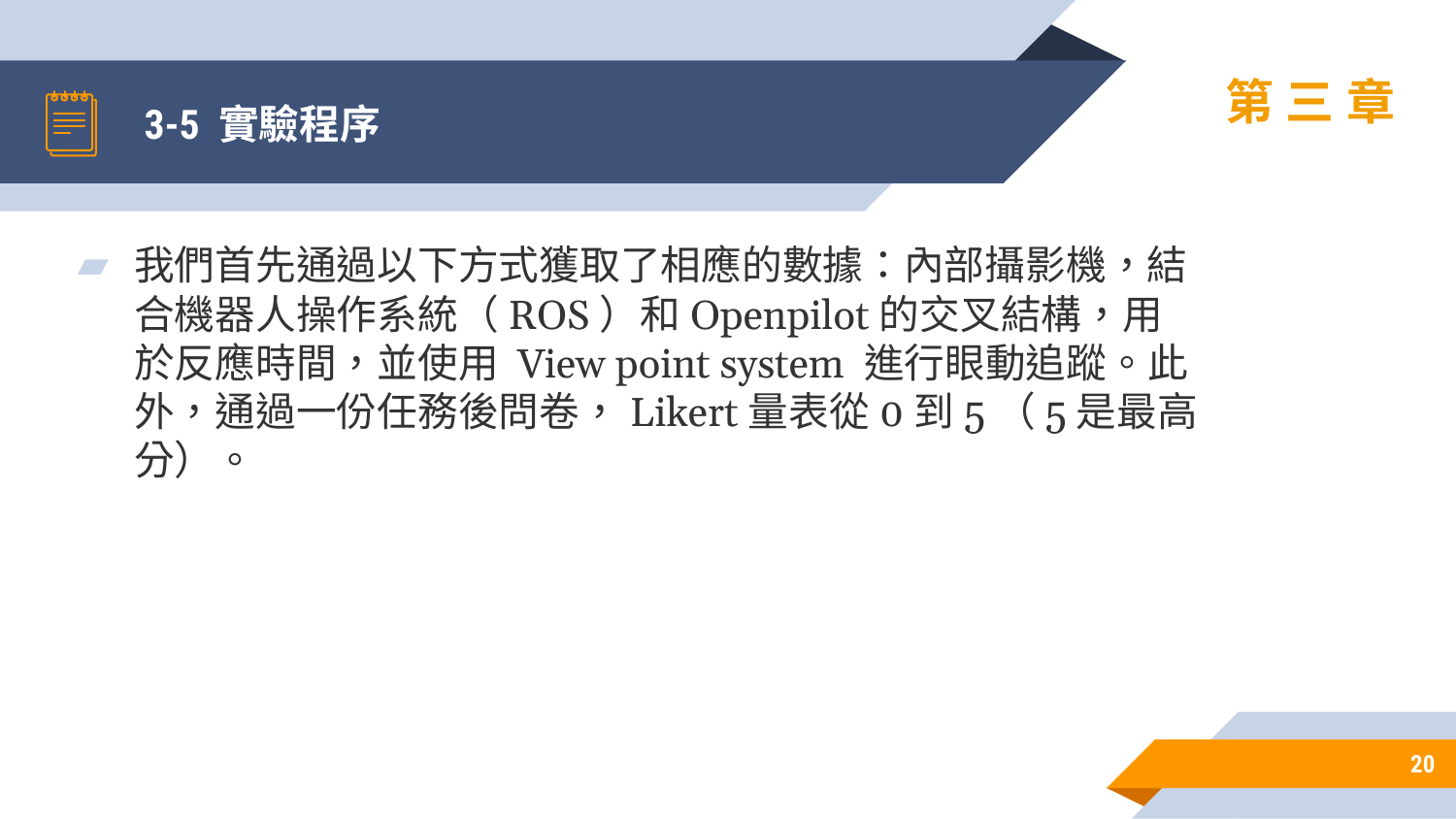

# 3-5 實驗程序
第三章

我們首先通過以下方式獲取了相應的數據：內部攝影機，結合機器人操作系統（ROS）和Openpilot的交叉結構，用於反應時間，並使用 View point system 進行眼動追蹤。此外，通過一份任務後問卷，Likert量表從0到5（5是最高分）。
20